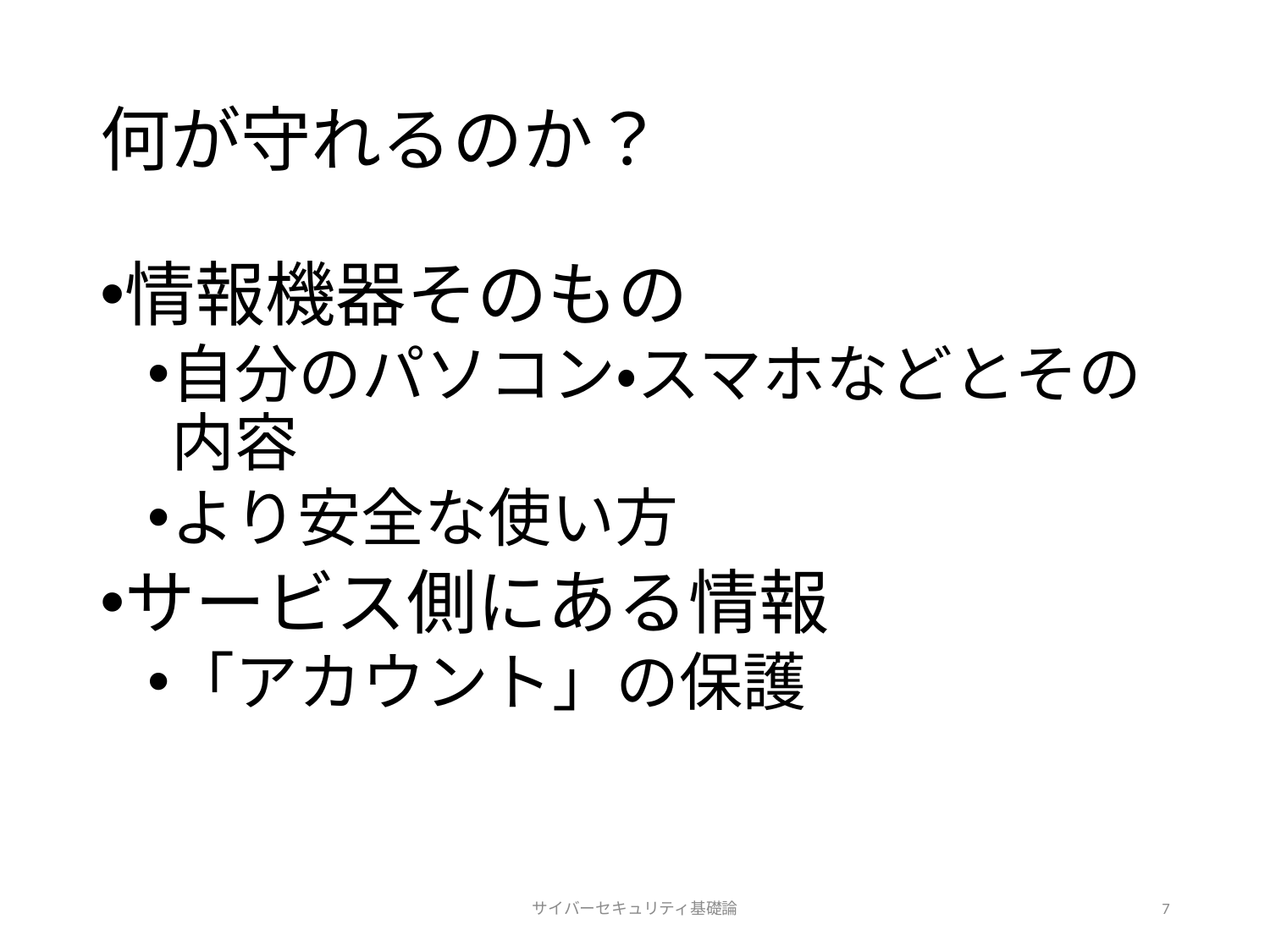

# 何が守れるのか？
情報機器そのもの
自分のパソコン・スマホなどとその内容
より安全な使い方
サービス側にある情報
「アカウント」の保護
サイバーセキュリティ基礎論
7